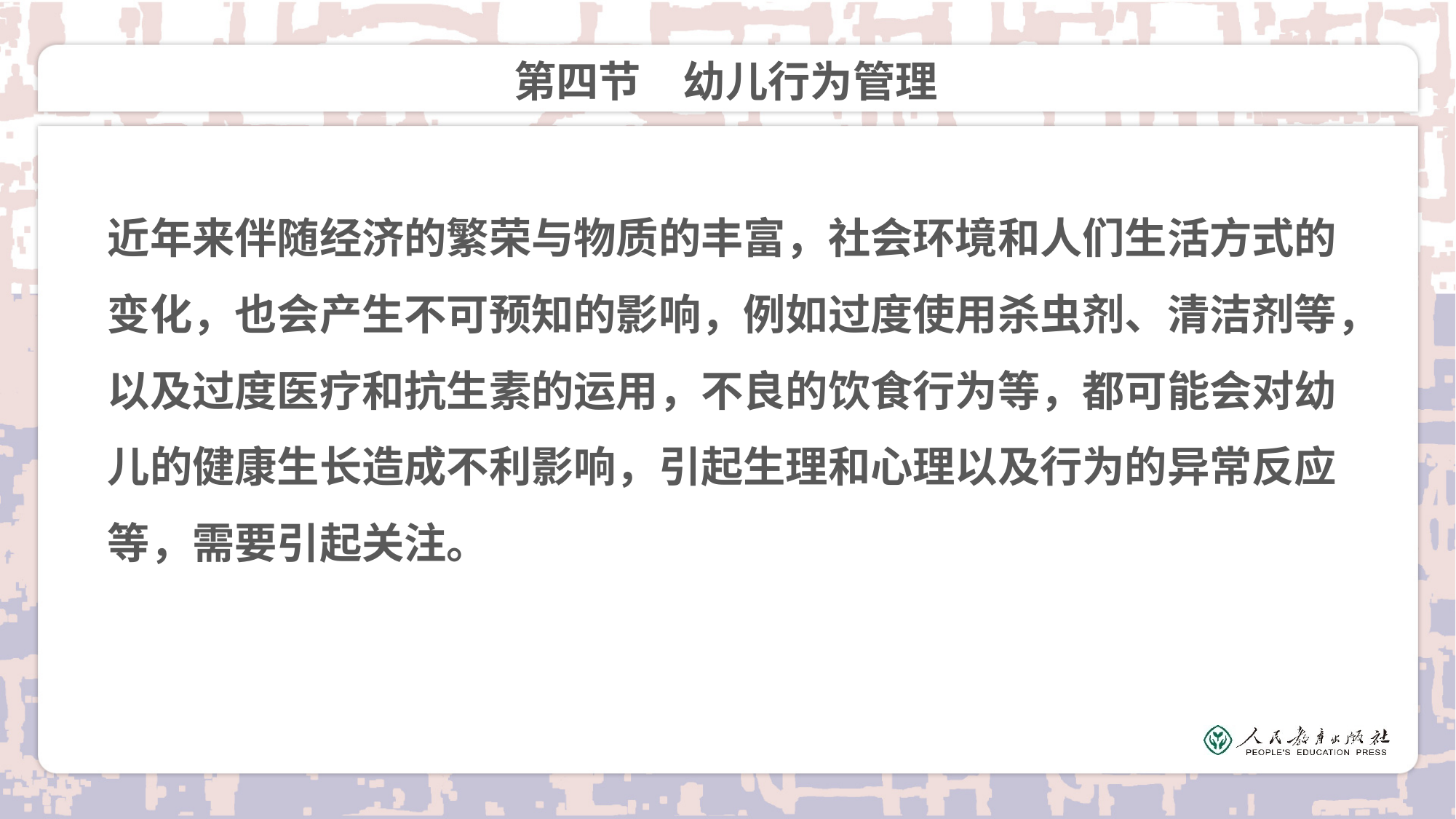

# 第四节　幼儿行为管理
近年来伴随经济的繁荣与物质的丰富，社会环境和人们生活方式的变化，也会产生不可预知的影响，例如过度使用杀虫剂、清洁剂等，以及过度医疗和抗生素的运用，不良的饮食行为等，都可能会对幼儿的健康生长造成不利影响，引起生理和心理以及行为的异常反应等，需要引起关注。